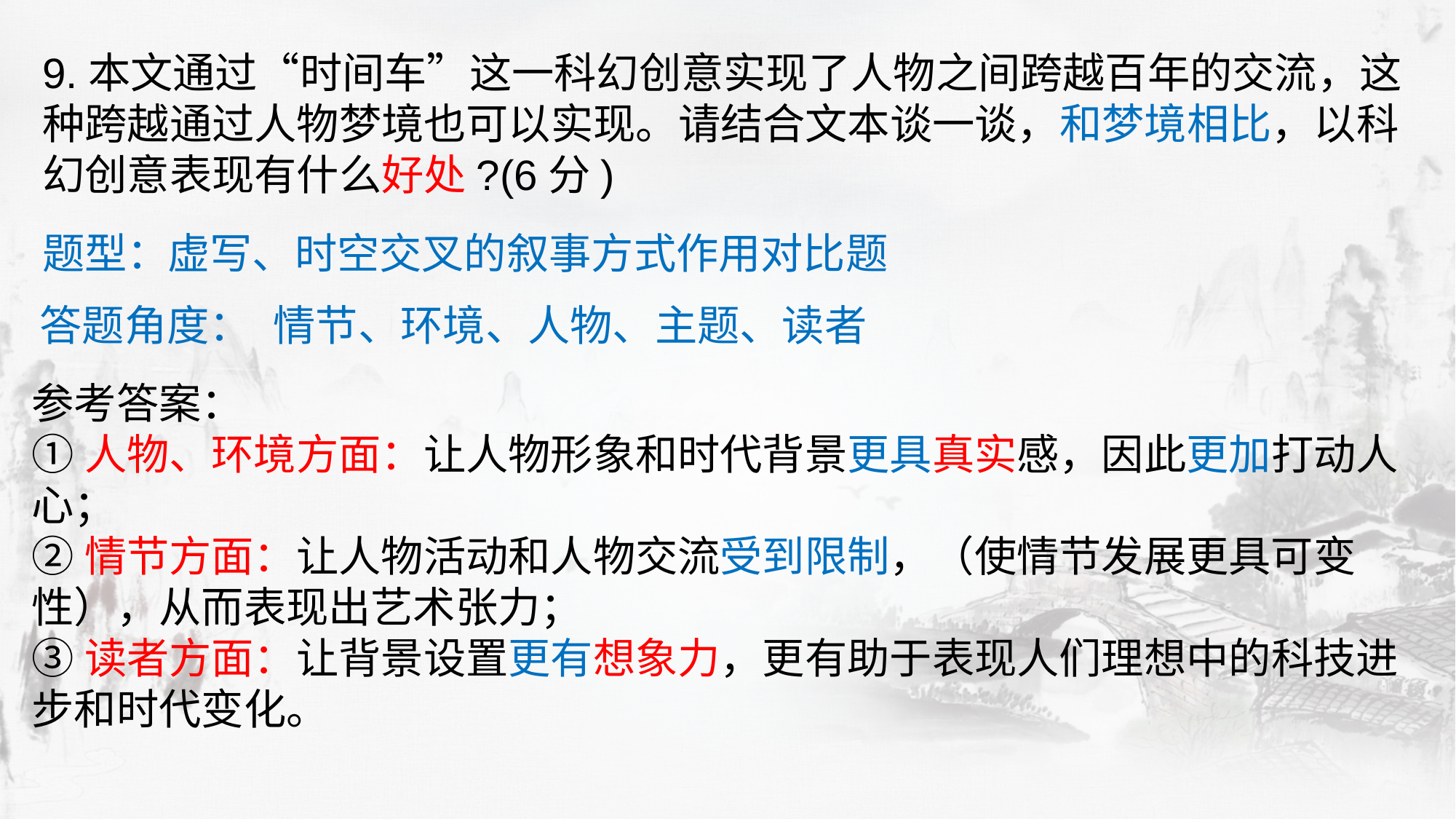

9.本文通过“时间车”这一科幻创意实现了人物之间跨越百年的交流，这种跨越通过人物梦境也可以实现。请结合文本谈一谈，和梦境相比，以科幻创意表现有什么好处?(6分)
题型：
虚写、时空交叉的叙事方式作用对比题
答题角度：
情节、环境、人物、主题、读者
参考答案：
①人物、环境方面：让人物形象和时代背景更具真实感，因此更加打动人心；
②情节方面：让人物活动和人物交流受到限制，（使情节发展更具可变性），从而表现出艺术张力；
③读者方面：让背景设置更有想象力，更有助于表现人们理想中的科技进步和时代变化。